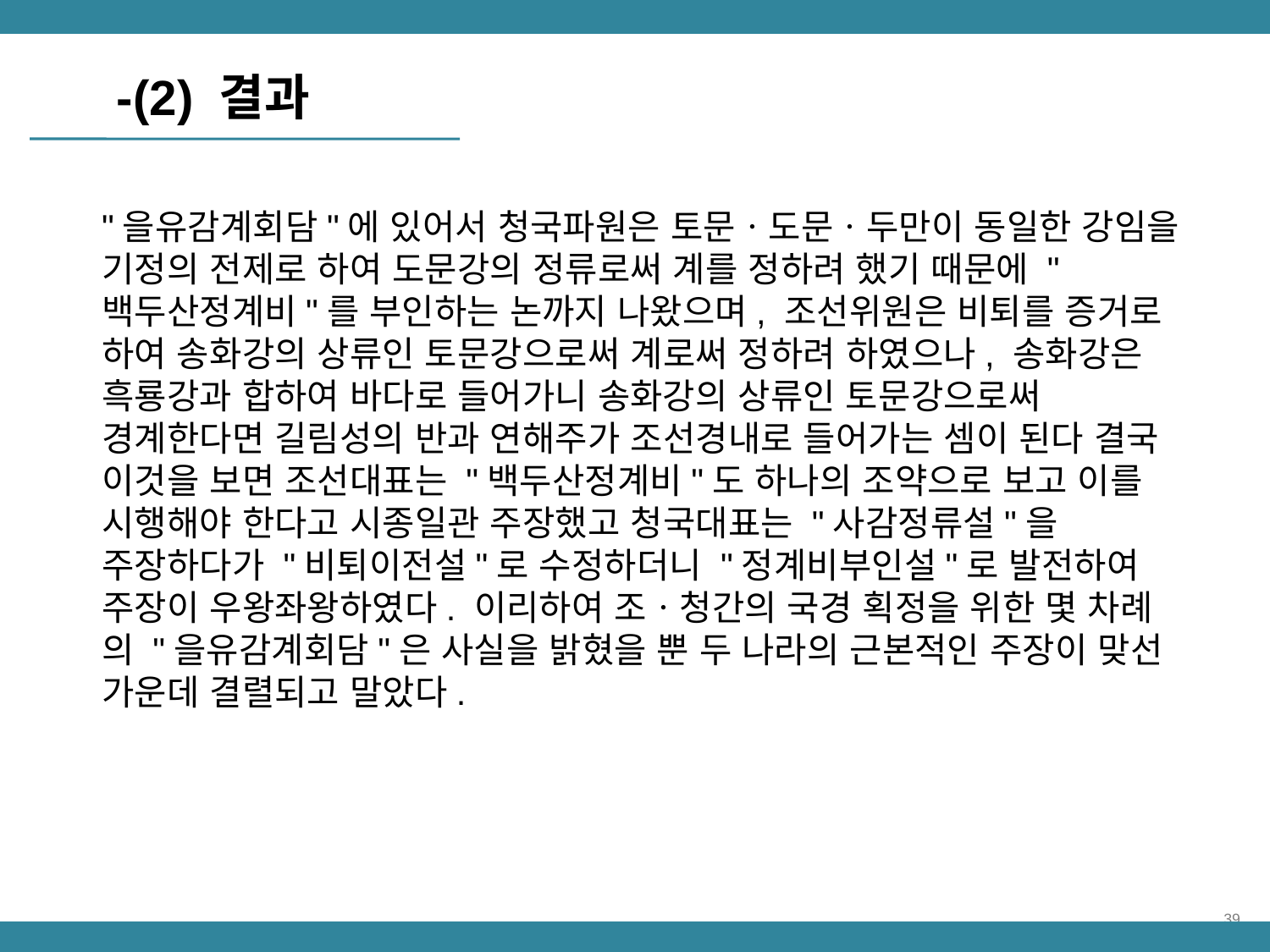

-(2) 결과

"을유감계회담"에 있어서 청국파원은 토문ㆍ도문ㆍ두만이 동일한 강임을 기정의 전제로 하여 도문강의 정류로써 계를 정하려 했기 때문에 "백두산정계비"를 부인하는 논까지 나왔으며, 조선위원은 비퇴를 증거로 하여 송화강의 상류인 토문강으로써 계로써 정하려 하였으나, 송화강은 흑룡강과 합하여 바다로 들어가니 송화강의 상류인 토문강으로써 경계한다면 길림성의 반과 연해주가 조선경내로 들어가는 셈이 된다 결국 이것을 보면 조선대표는 "백두산정계비"도 하나의 조약으로 보고 이를 시행해야 한다고 시종일관 주장했고 청국대표는 "사감정류설"을 주장하다가 "비퇴이전설"로 수정하더니 "정계비부인설"로 발전하여 주장이 우왕좌왕하였다. 이리하여 조ㆍ청간의 국경 획정을 위한 몇 차례의 "을유감계회담"은 사실을 밝혔을 뿐 두 나라의 근본적인 주장이 맞선 가운데 결렬되고 말았다.